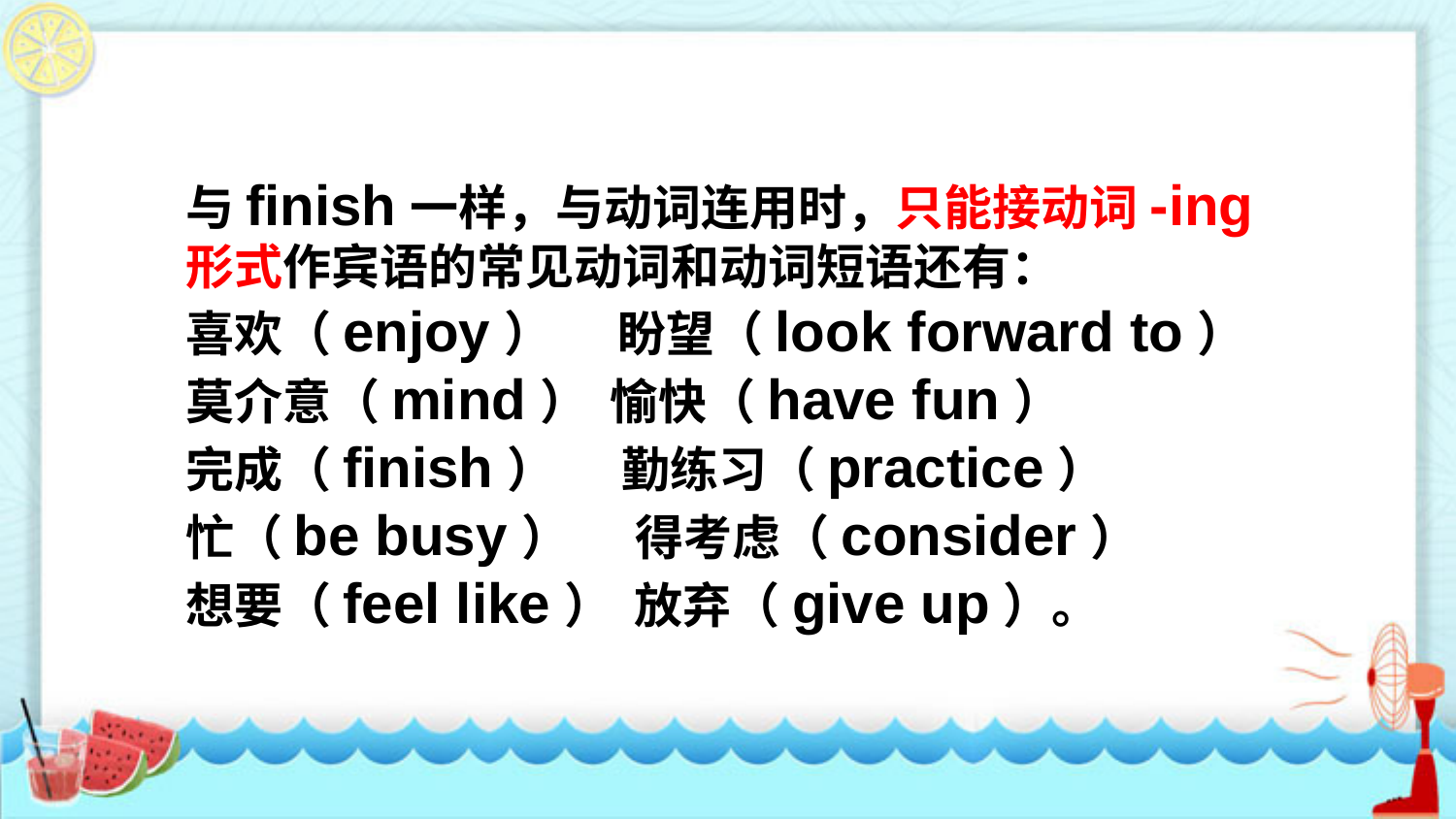

与finish一样，与动词连用时，只能接动词-ing形式作宾语的常见动词和动词短语还有：
喜欢（enjoy）      盼望（look forward to）
莫介意（mind）  愉快（have fun）
完成（finish）      勤练习（practice）
忙（be busy）      得考虑（consider）
想要（feel like）  放弃（give up）。